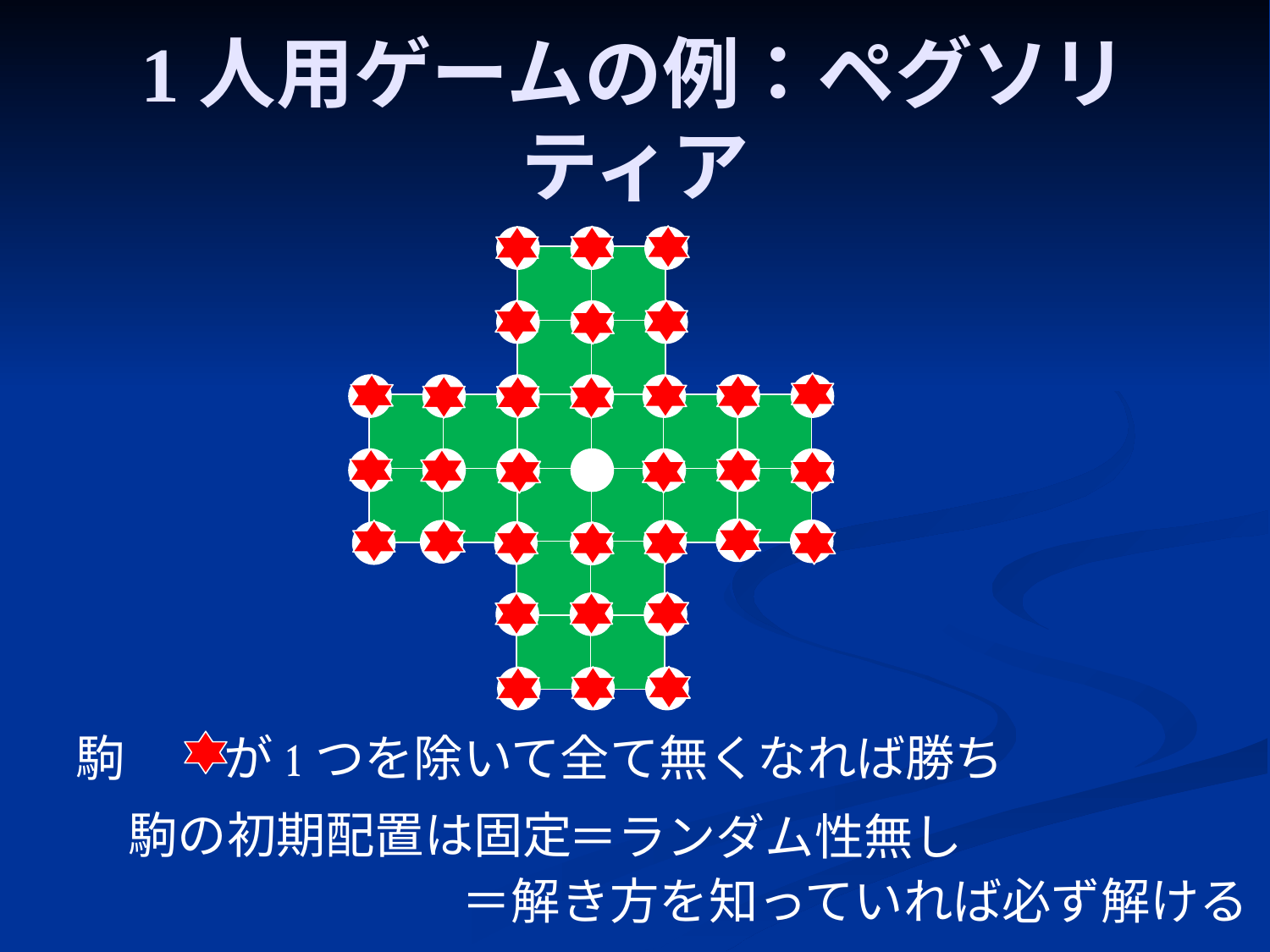

# 1人用ゲームの例：ペグソリティア

駒　　が1つを除いて全て無くなれば勝ち

駒の初期配置は固定
＝ランダム性無し
＝解き方を知っていれば必ず解ける